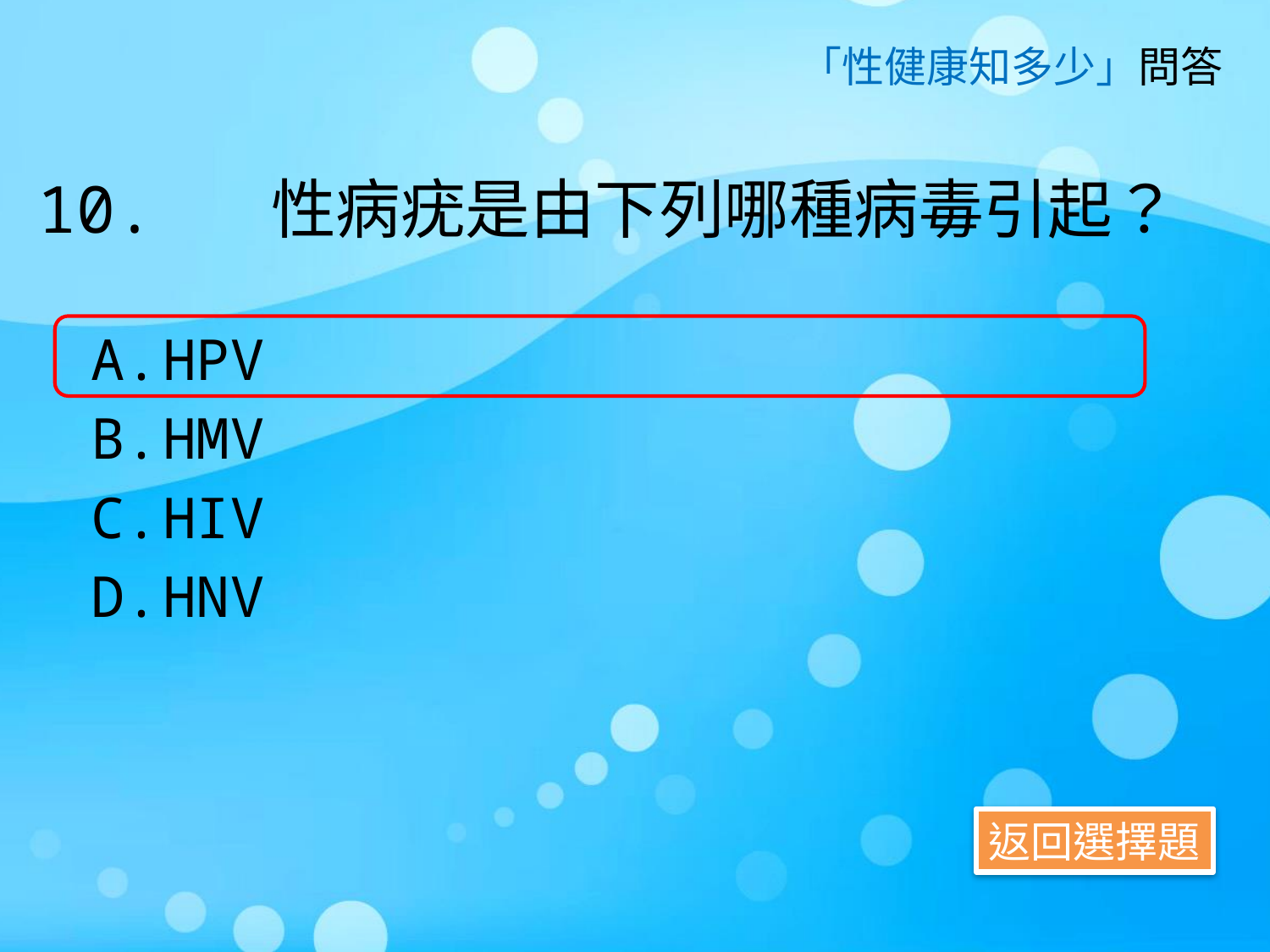

「性健康知多少」問答
# 10.	性病疣是由下列哪種病毒引起？

HPV
HMV
HIV
HNV

返回選擇題